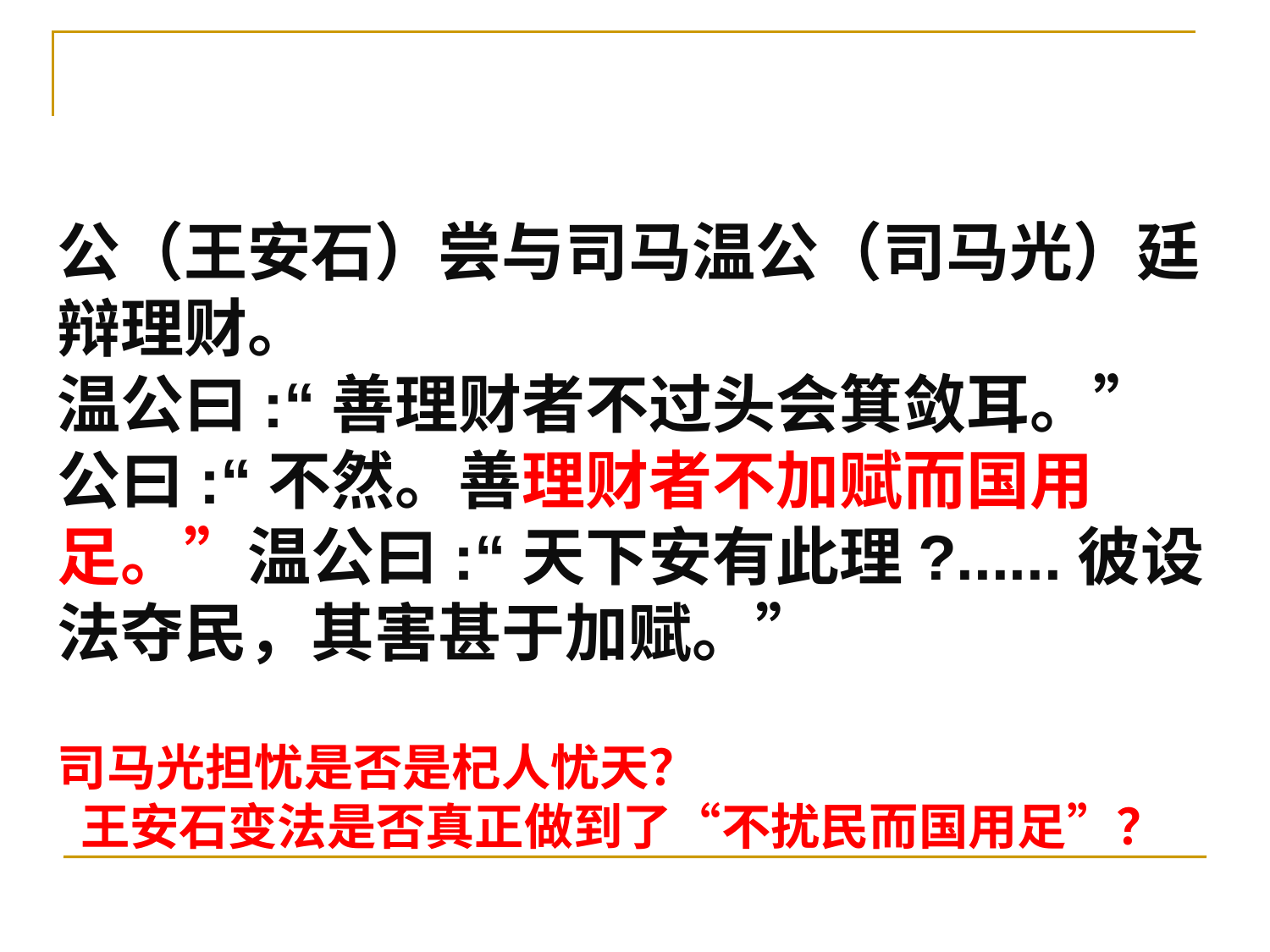

公（王安石）尝与司马温公（司马光）廷辩理财。
温公曰:“善理财者不过头会箕敛耳。”
公曰:“不然。善理财者不加赋而国用足。”温公曰:“天下安有此理?......彼设法夺民，其害甚于加赋。”
司马光担忧是否是杞人忧天？
 王安石变法是否真正做到了“不扰民而国用足”？